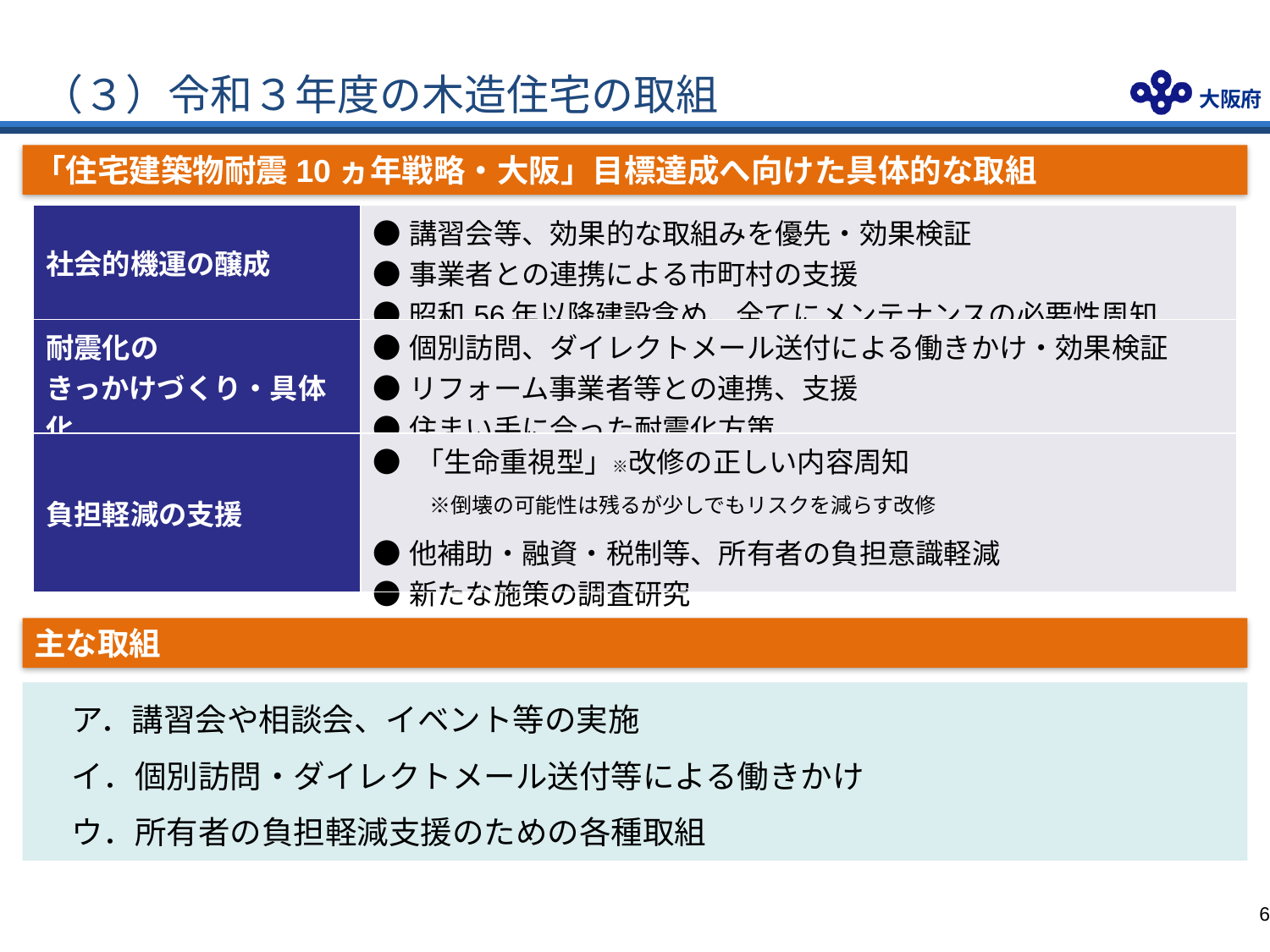

# （３）令和３年度の木造住宅の取組
「住宅建築物耐震10ヵ年戦略・大阪」目標達成へ向けた具体的な取組
| 社会的機運の醸成 | ●講習会等、効果的な取組みを優先・効果検証 ●事業者との連携による市町村の支援 ●昭和56年以降建設含め、全てにメンテナンスの必要性周知 |
| --- | --- |
| 耐震化の きっかけづくり・具体化 | ●個別訪問、ダイレクトメール送付による働きかけ・効果検証 ●リフォーム事業者等との連携、支援 ●住まい手に合った耐震化方策 |
| 負担軽減の支援 | ● 「生命重視型」※改修の正しい内容周知 　　※倒壊の可能性は残るが少しでもリスクを減らす改修 ●他補助・融資・税制等、所有者の負担意識軽減 ●新たな施策の調査研究 |
主な取組
ア．講習会や相談会、イベント等の実施
イ．個別訪問・ダイレクトメール送付等による働きかけ
ウ．所有者の負担軽減支援のための各種取組
6